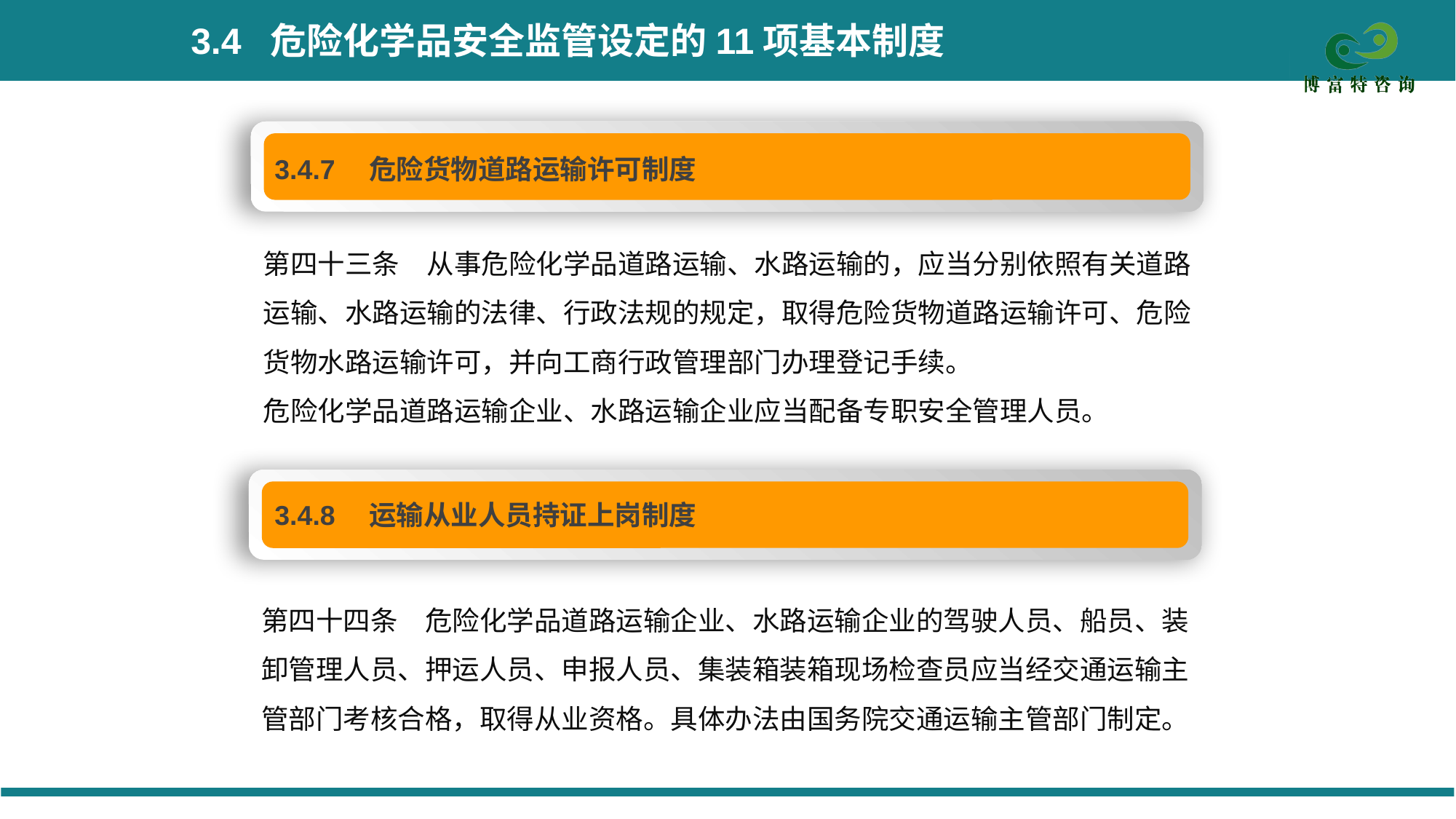

3.4  危险化学品安全监管设定的11项基本制度

3.4.7　危险货物道路运输许可制度
第四十三条　从事危险化学品道路运输、水路运输的，应当分别依照有关道路运输、水路运输的法律、行政法规的规定，取得危险货物道路运输许可、危险货物水路运输许可，并向工商行政管理部门办理登记手续。
危险化学品道路运输企业、水路运输企业应当配备专职安全管理人员。

3.4.8　运输从业人员持证上岗制度
第四十四条　危险化学品道路运输企业、水路运输企业的驾驶人员、船员、装卸管理人员、押运人员、申报人员、集装箱装箱现场检查员应当经交通运输主管部门考核合格，取得从业资格。具体办法由国务院交通运输主管部门制定。